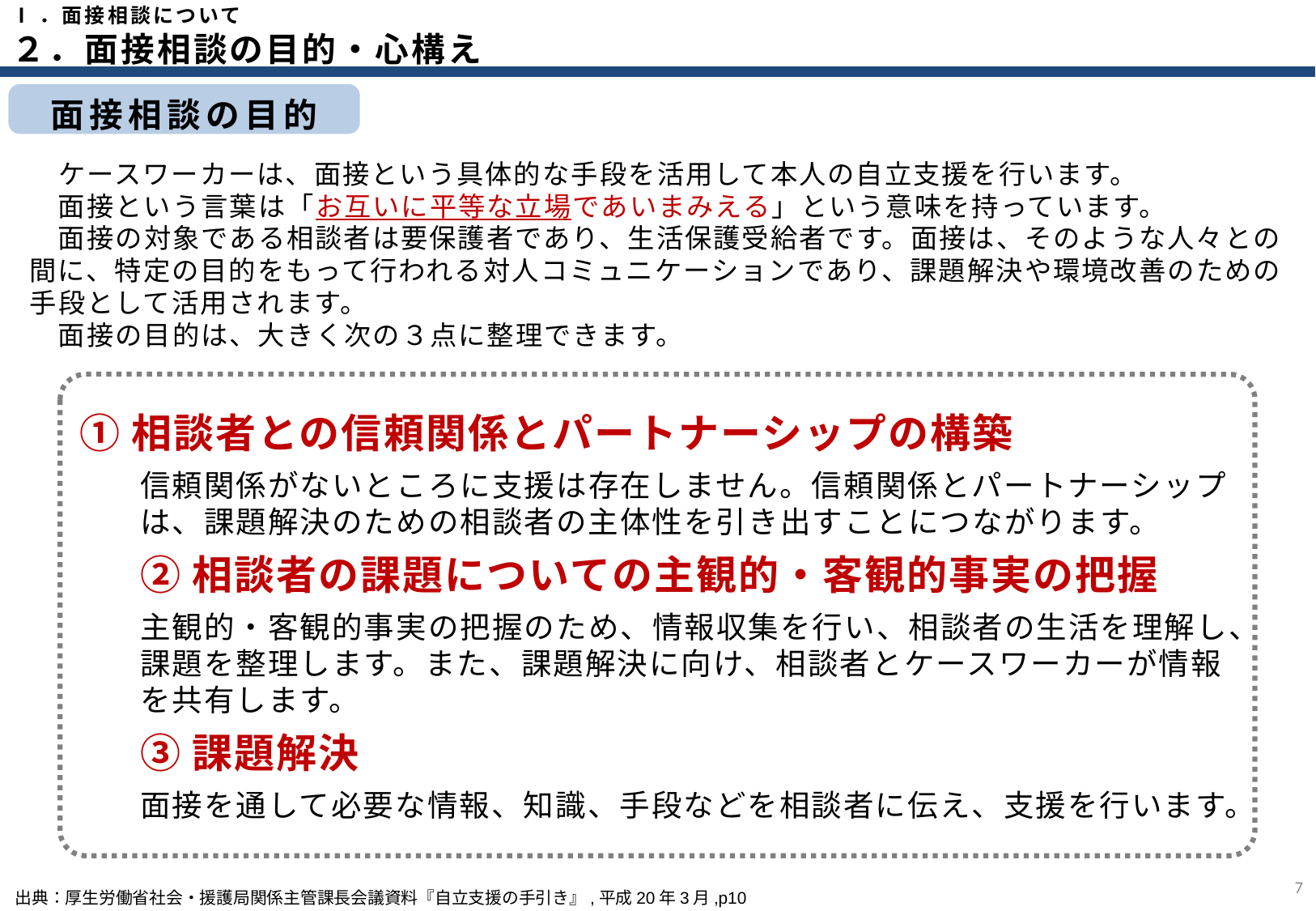

Ⅰ．面接相談について
２．面接相談の目的・心構え
面接相談の目的
　ケースワーカーは、面接という具体的な手段を活用して本人の自立支援を行います。
　面接という言葉は「お互いに平等な立場であいまみえる」という意味を持っています。
　面接の対象である相談者は要保護者であり、生活保護受給者です。面接は、そのような人々との間に、特定の目的をもって行われる対人コミュニケーションであり、課題解決や環境改善のための手段として活用されます。
　面接の目的は、大きく次の３点に整理できます。
①相談者との信頼関係とパートナーシップの構築
信頼関係がないところに支援は存在しません。信頼関係とパートナーシップは、課題解決のための相談者の主体性を引き出すことにつながります。
②相談者の課題についての主観的・客観的事実の把握
主観的・客観的事実の把握のため、情報収集を行い、相談者の生活を理解し、課題を整理します。また、課題解決に向け、相談者とケースワーカーが情報を共有します。
③課題解決
面接を通して必要な情報、知識、手段などを相談者に伝え、支援を行います。
7
出典：厚生労働省社会・援護局関係主管課長会議資料『自立支援の手引き』,平成20年3月,p10